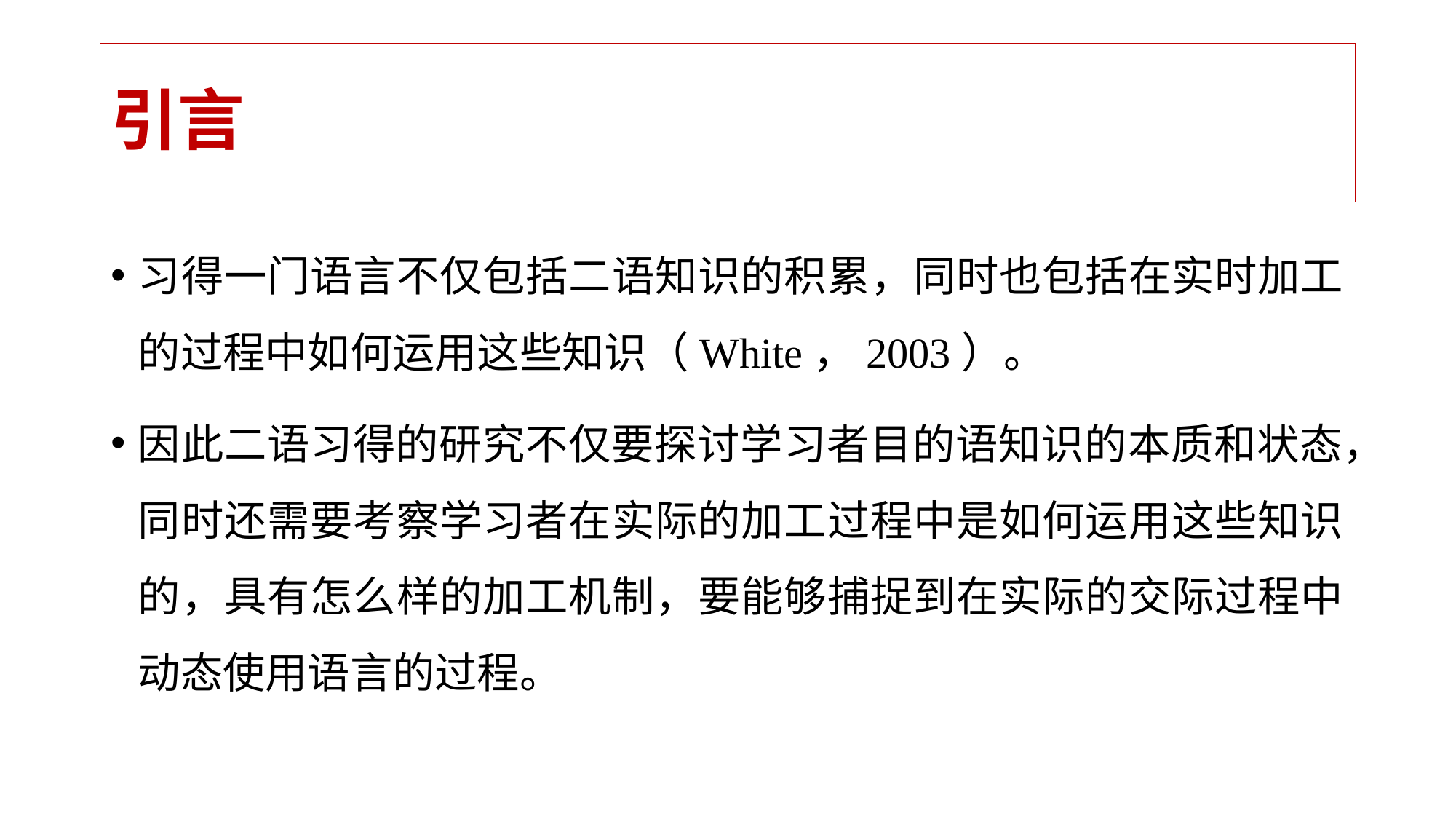

# 引言
习得一门语言不仅包括二语知识的积累，同时也包括在实时加工的过程中如何运用这些知识（White，2003）。
因此二语习得的研究不仅要探讨学习者目的语知识的本质和状态，同时还需要考察学习者在实际的加工过程中是如何运用这些知识的，具有怎么样的加工机制，要能够捕捉到在实际的交际过程中动态使用语言的过程。